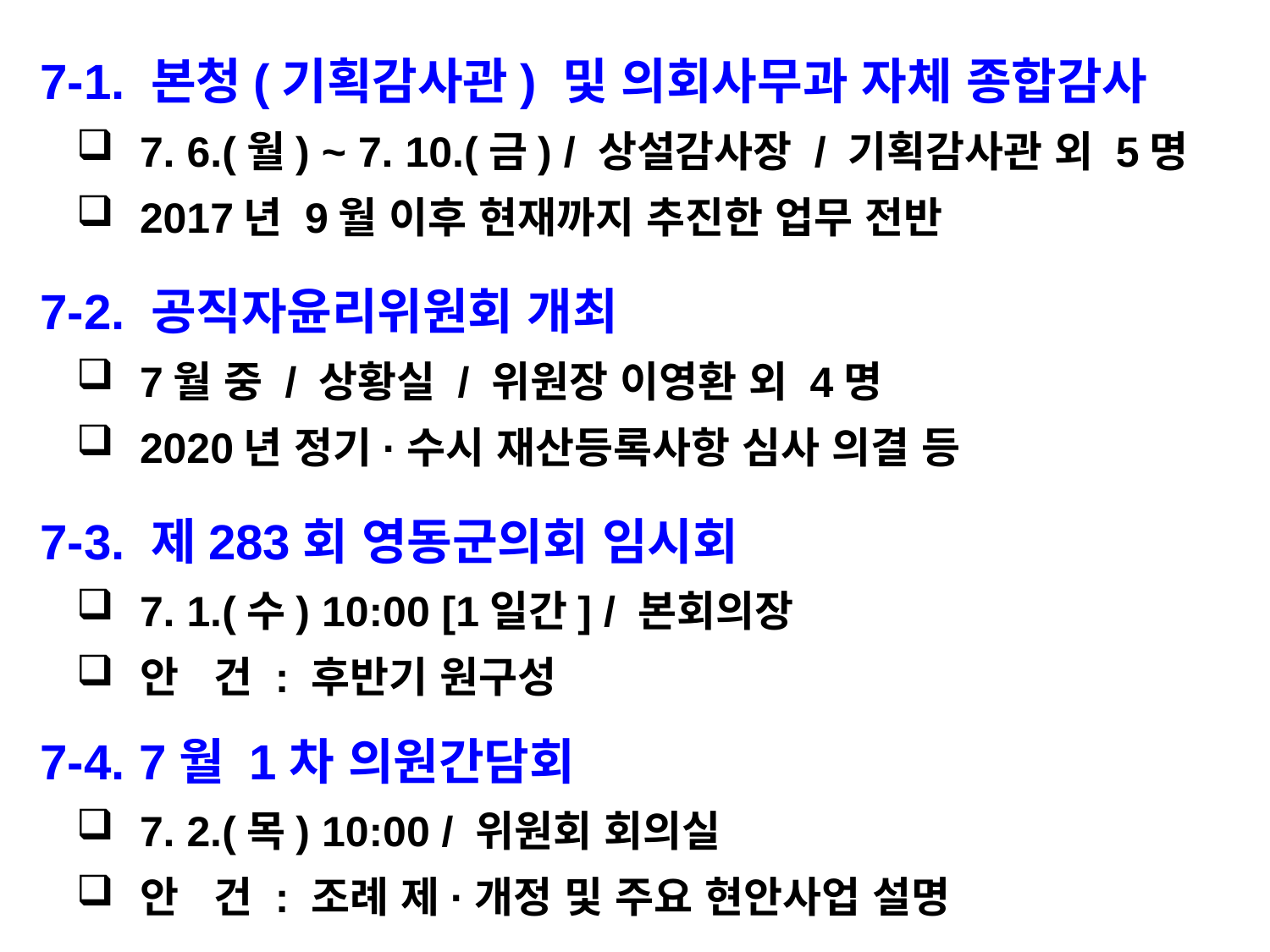

7-1. 본청(기획감사관) 및 의회사무과 자체 종합감사
7. 6.(월) ~ 7. 10.(금) / 상설감사장 / 기획감사관 외 5명
2017년 9월 이후 현재까지 추진한 업무 전반
  7-2. 공직자윤리위원회 개최
7월 중 / 상황실 / 위원장 이영환 외 4명
2020년 정기·수시 재산등록사항 심사 의결 등
  7-3. 제283회 영동군의회 임시회
7. 1.(수) 10:00 [1일간] / 본회의장
안   건 : 후반기 원구성
  7-4. 7월 1차 의원간담회
7. 2.(목) 10:00 / 위원회 회의실
안   건 : 조례 제·개정 및 주요 현안사업 설명